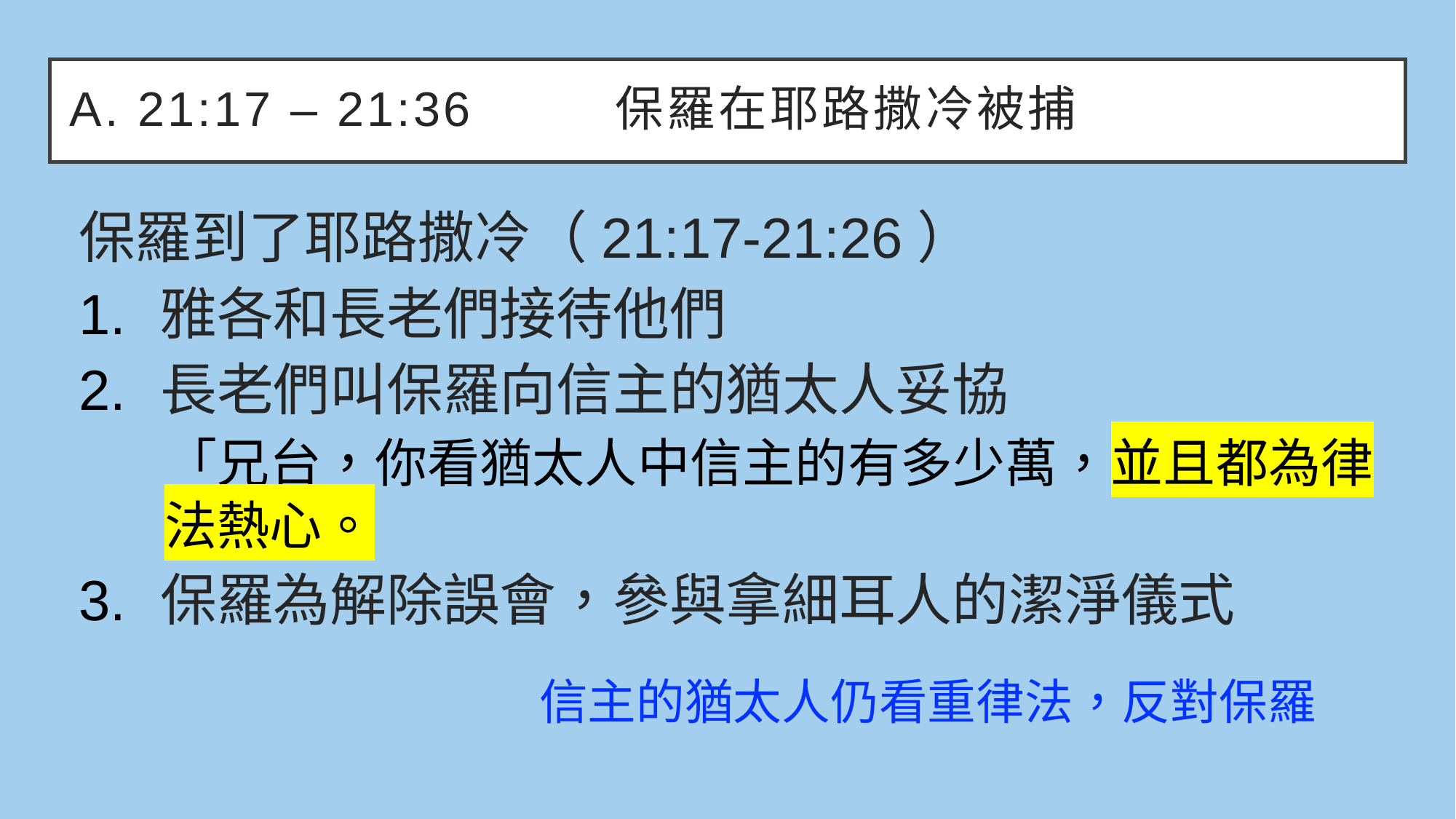

# A. 21:17 – 21:36		保羅在耶路撒冷被捕
保羅到了耶路撒冷（21:17-21:26）
雅各和長老們接待他們
長老們叫保羅向信主的猶太人妥協
「兄台，你看猶太人中信主的有多少萬，並且都為律法熱心。
保羅為解除誤會，參與拿細耳人的潔淨儀式
信主的猶太人仍看重律法，反對保羅